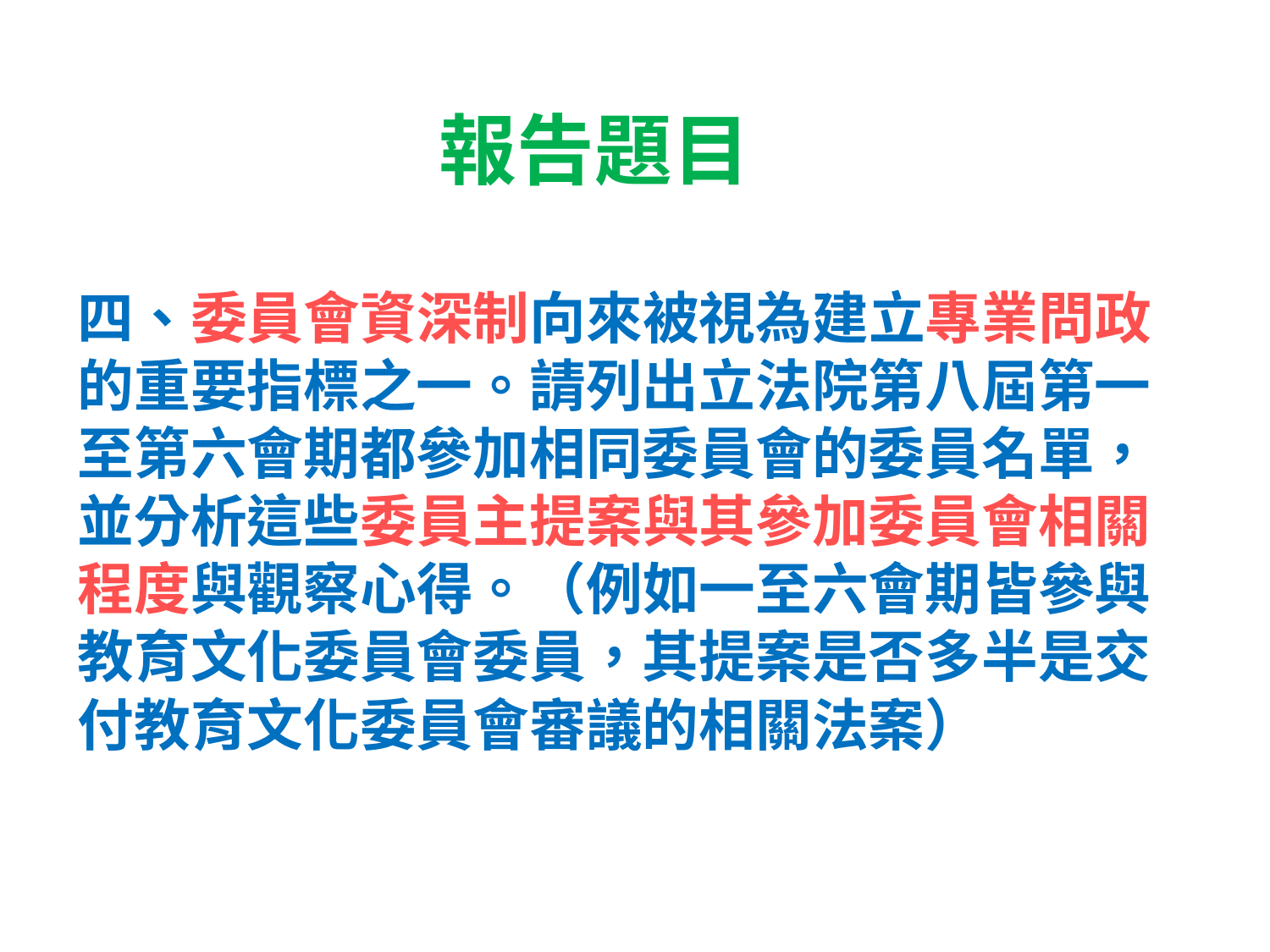

# 報告題目
四、委員會資深制向來被視為建立專業問政的重要指標之一。請列出立法院第八屆第一至第六會期都參加相同委員會的委員名單，並分析這些委員主提案與其參加委員會相關程度與觀察心得。（例如一至六會期皆參與教育文化委員會委員，其提案是否多半是交付教育文化委員會審議的相關法案）